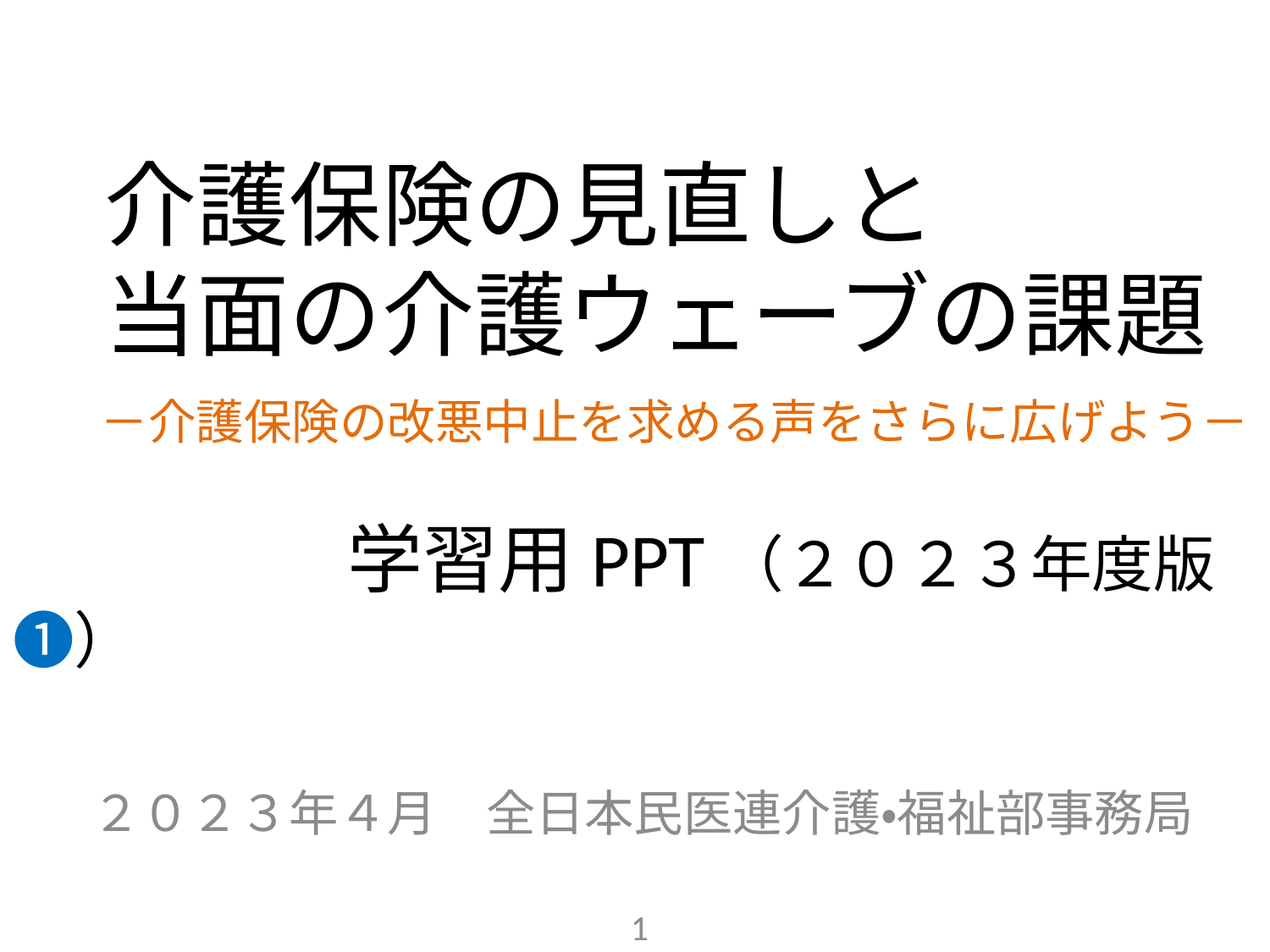

# 介護保険の見直しと 　当面の介護ウェーブの課題 　 －介護保険の改悪中止を求める声をさらに広げよう－ 　　　　　　　学習用PPT（２０２３年度版❶）
２０２３年４月　全日本民医連介護・福祉部事務局
1